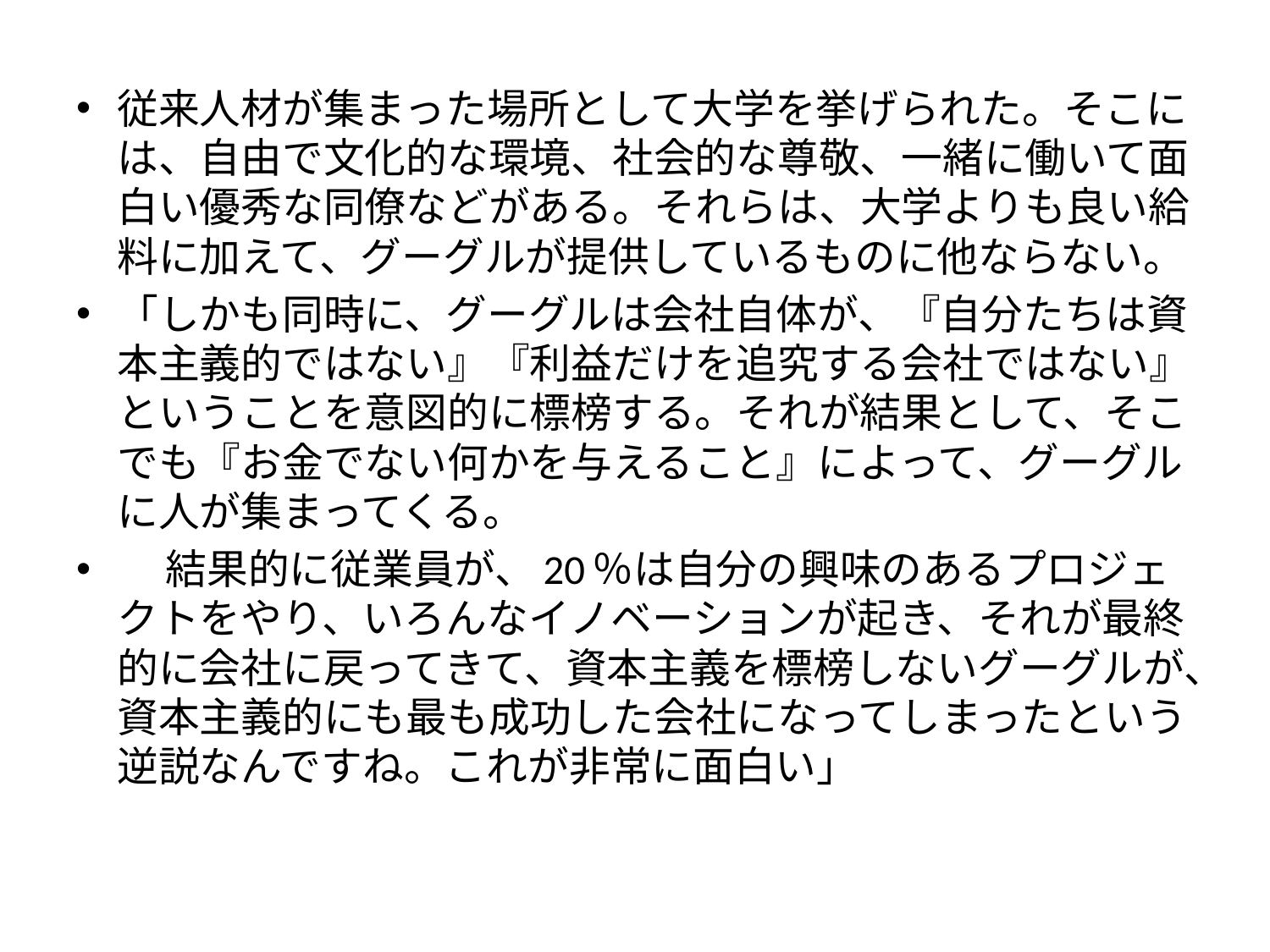

従来人材が集まった場所として大学を挙げられた。そこには、自由で文化的な環境、社会的な尊敬、一緒に働いて面白い優秀な同僚などがある。それらは、大学よりも良い給料に加えて、グーグルが提供しているものに他ならない。
「しかも同時に、グーグルは会社自体が、『自分たちは資本主義的ではない』『利益だけを追究する会社ではない』ということを意図的に標榜する。それが結果として、そこでも『お金でない何かを与えること』によって、グーグルに人が集まってくる。
 結果的に従業員が、20％は自分の興味のあるプロジェクトをやり、いろんなイノベーションが起き、それが最終的に会社に戻ってきて、資本主義を標榜しないグーグルが、資本主義的にも最も成功した会社になってしまったという逆説なんですね。これが非常に面白い」